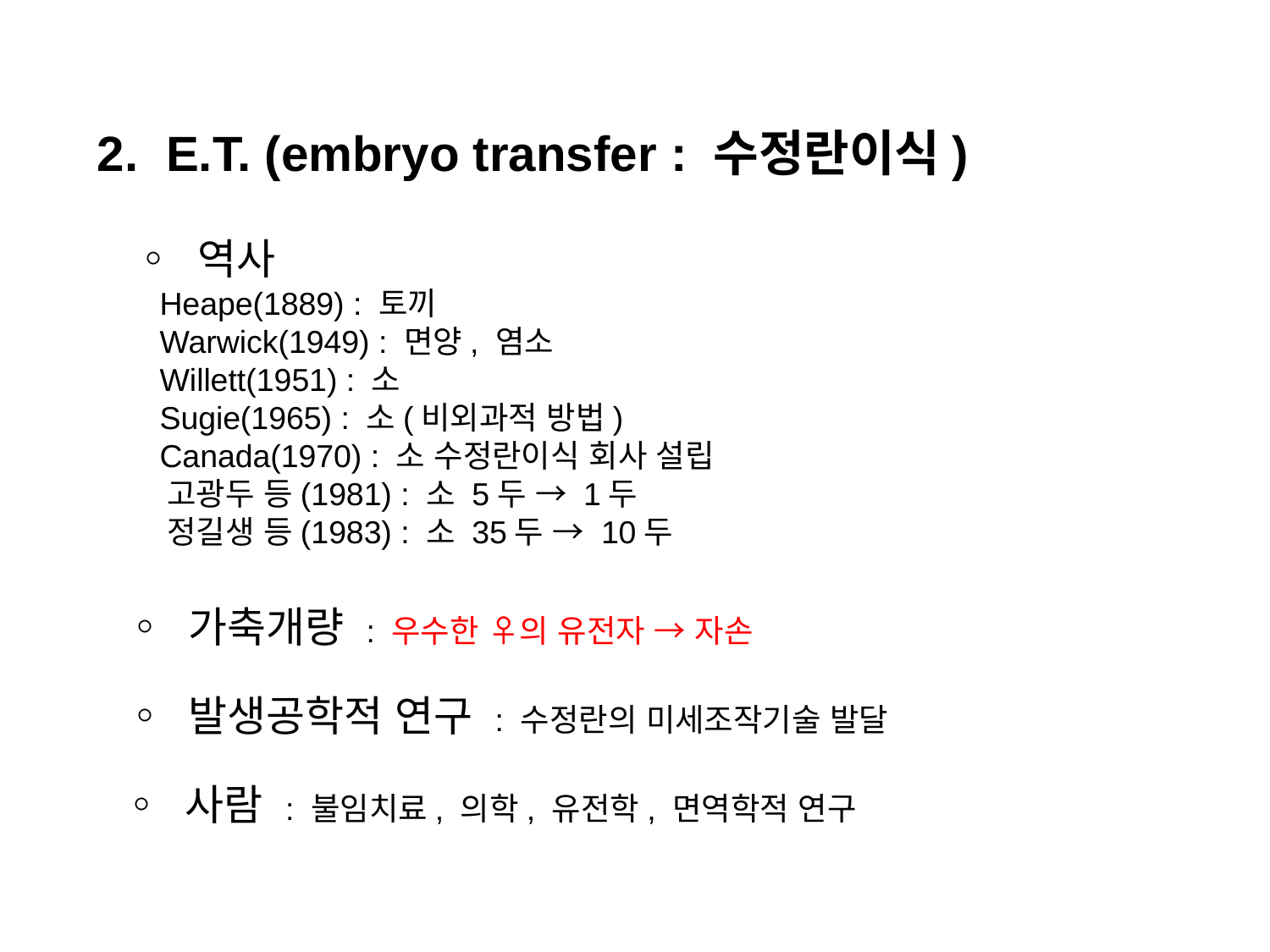

2.  E.T. (embryo transfer : 수정란이식)

   ◦ 역사
       Heape(1889) : 토끼
       Warwick(1949) : 면양, 염소
       Willett(1951) : 소
       Sugie(1965) : 소(비외과적 방법)
       Canada(1970) : 소 수정란이식 회사 설립
       고광두 등(1981) : 소 5두 → 1두
       정길생 등(1983) : 소 35두 → 10두

   ◦ 가축개량 : 우수한 ♀의 유전자 → 자손

   ◦ 발생공학적 연구 : 수정란의 미세조작기술 발달

  ◦ 사람 : 불임치료, 의학, 유전학, 면역학적 연구